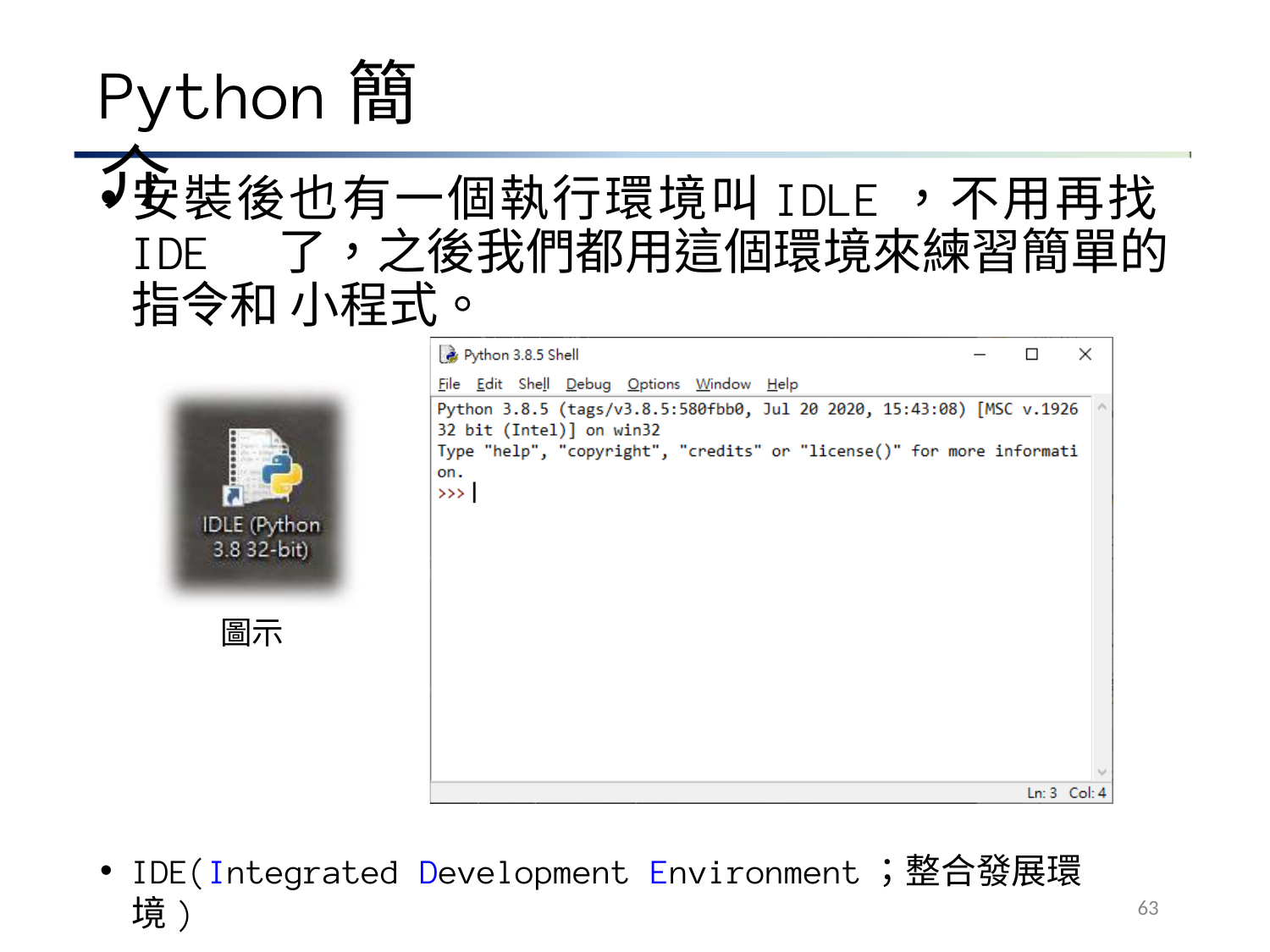

# Python簡介
安裝後也有一個執行環境叫IDLE，不用再找IDE  了，之後我們都用這個環境來練習簡單的指令和 小程式。

圖示
IDE(Integrated Development Environment；整合發展環境)
63